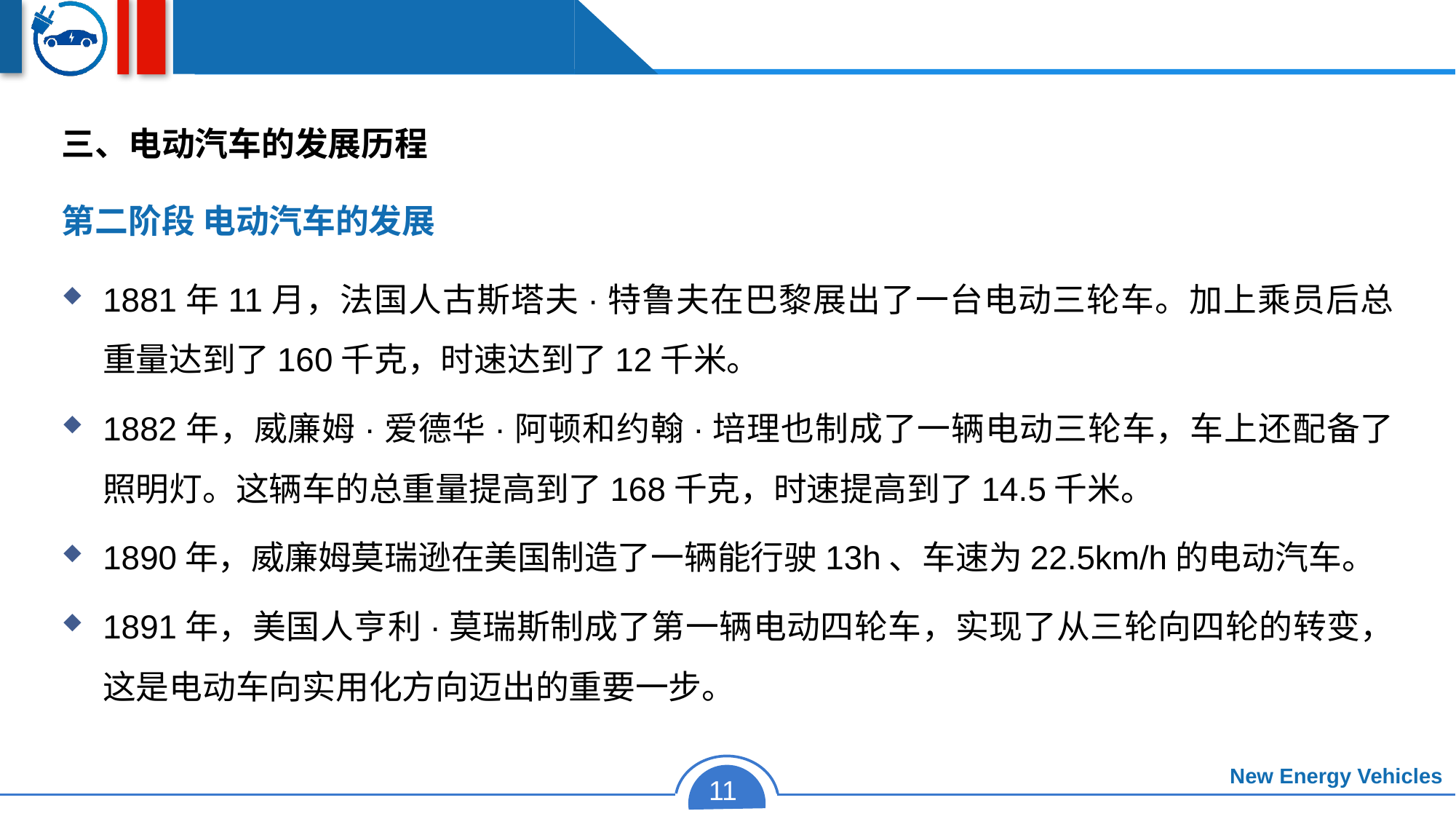

三、电动汽车的发展历程
第二阶段 电动汽车的发展
1881年11月，法国人古斯塔夫·特鲁夫在巴黎展出了一台电动三轮车。加上乘员后总重量达到了160千克，时速达到了12千米。
1882年，威廉姆·爱德华·阿顿和约翰·培理也制成了一辆电动三轮车，车上还配备了照明灯。这辆车的总重量提高到了168千克，时速提高到了14.5千米。
1890年，威廉姆莫瑞逊在美国制造了一辆能行驶13h、车速为22.5km/h的电动汽车。
1891年，美国人亨利·莫瑞斯制成了第一辆电动四轮车，实现了从三轮向四轮的转变，这是电动车向实用化方向迈出的重要一步。